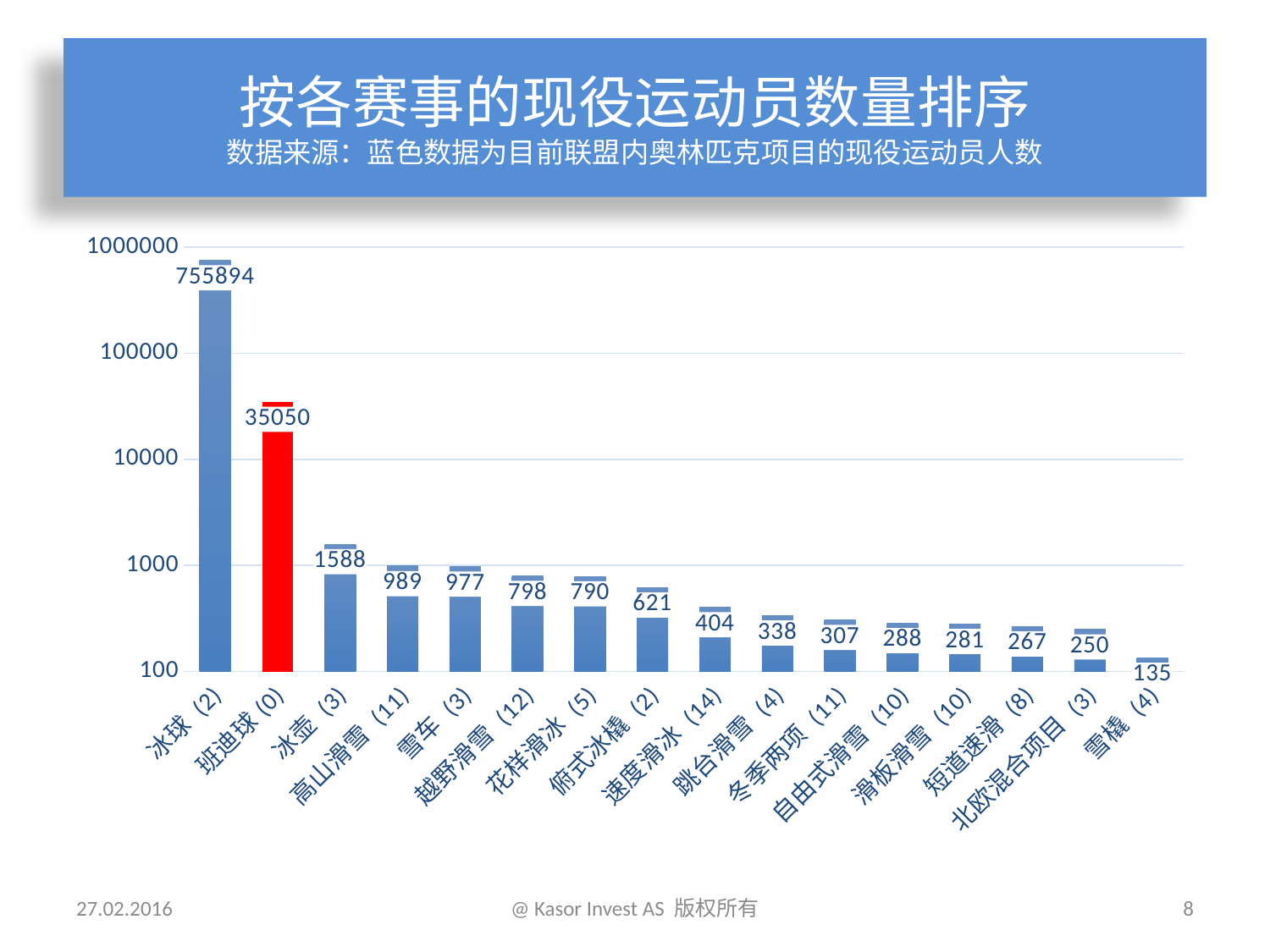

# 按各赛事的现役运动员数量排序 数据来源：蓝色数据为目前联盟内奥林匹克项目的现役运动员人数

### Chart

| Category |  |
|---|---|
| 冰球 (2) | 755893.5 |
| 班迪球(0) | 35050.0 |
| 冰壶 (3) | 1587.666666666667 |
| 高山滑雪 (11) | 989.0 |
| 雪车 (3) | 977.3333333333333 |
| 越野滑雪 (12) | 798.0833333333335 |
| 花样滑冰 (5) | 790.4 |
| 俯式冰橇 (2) | 621.0 |
| 速度滑冰 (14) | 403.928571428571 |
| 跳台滑雪 (4) | 338.25 |
| 冬季两项 (11) | 307.4545454545454 |
| 自由式滑雪 (10) | 287.5 |
| 滑板滑雪 (10) | 281.4 |
| 短道速滑 (8) | 266.625 |
| 北欧混合项目 (3) | 250.0 |
| 雪橇 (4) | 135.25 |
27.02.2016
@ Kasor Invest AS 版权所有
8